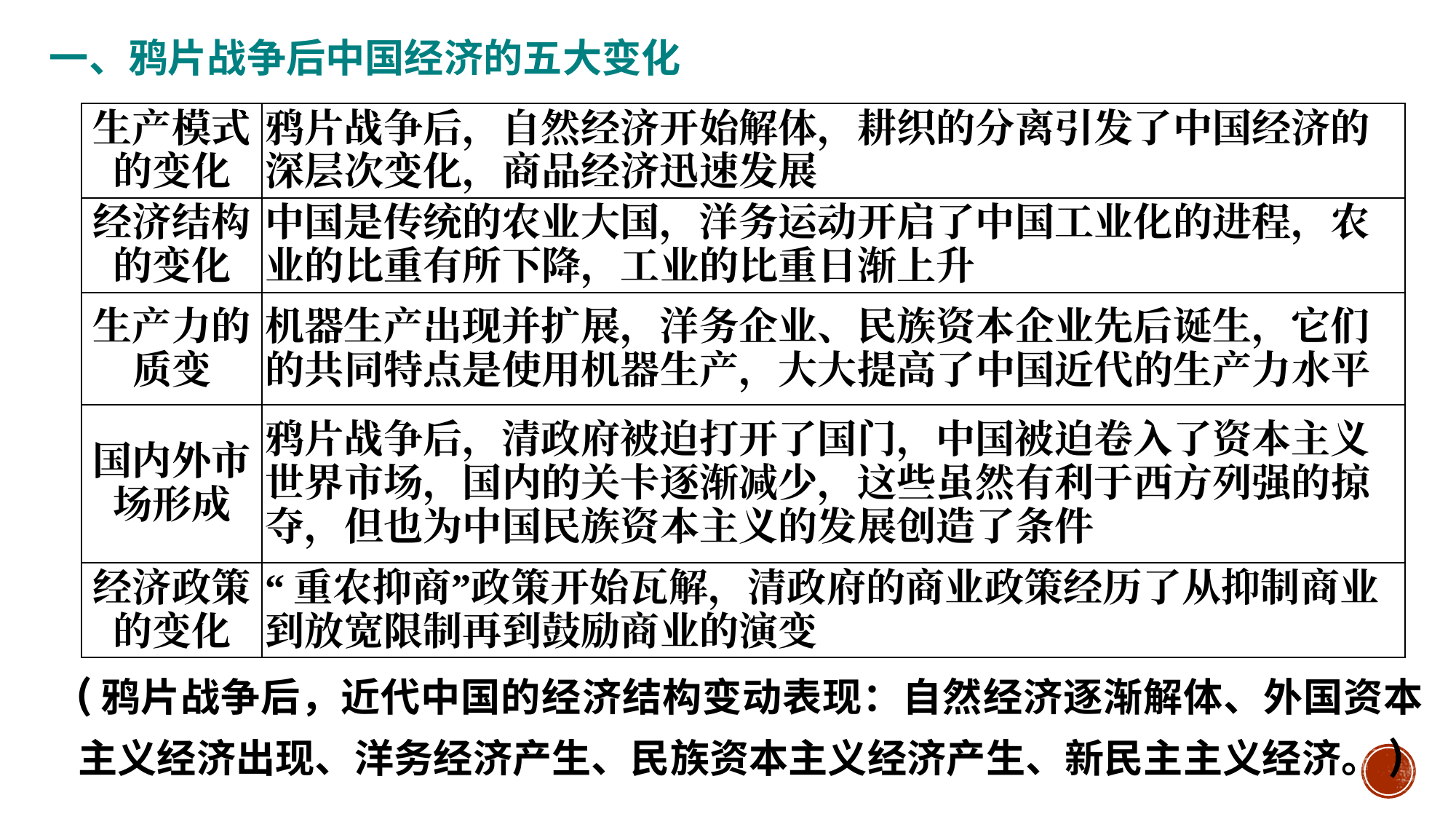

一、鸦片战争后中国经济的五大变化
#
| 生产模式的变化 | 鸦片战争后，自然经济开始解体，耕织的分离引发了中国经济的深层次变化，商品经济迅速发展 |
| --- | --- |
| 经济结构的变化 | 中国是传统的农业大国，洋务运动开启了中国工业化的进程，农业的比重有所下降，工业的比重日渐上升 |
| 生产力的质变 | 机器生产出现并扩展，洋务企业、民族资本企业先后诞生，它们的共同特点是使用机器生产，大大提高了中国近代的生产力水平 |
| 国内外市场形成 | 鸦片战争后，清政府被迫打开了国门，中国被迫卷入了资本主义世界市场，国内的关卡逐渐减少，这些虽然有利于西方列强的掠夺，但也为中国民族资本主义的发展创造了条件 |
| 经济政策的变化 | “重农抑商”政策开始瓦解，清政府的商业政策经历了从抑制商业到放宽限制再到鼓励商业的演变 |
(鸦片战争后，近代中国的经济结构变动表现：自然经济逐渐解体、外国资本主义经济出现、洋务经济产生、民族资本主义经济产生、新民主主义经济。)